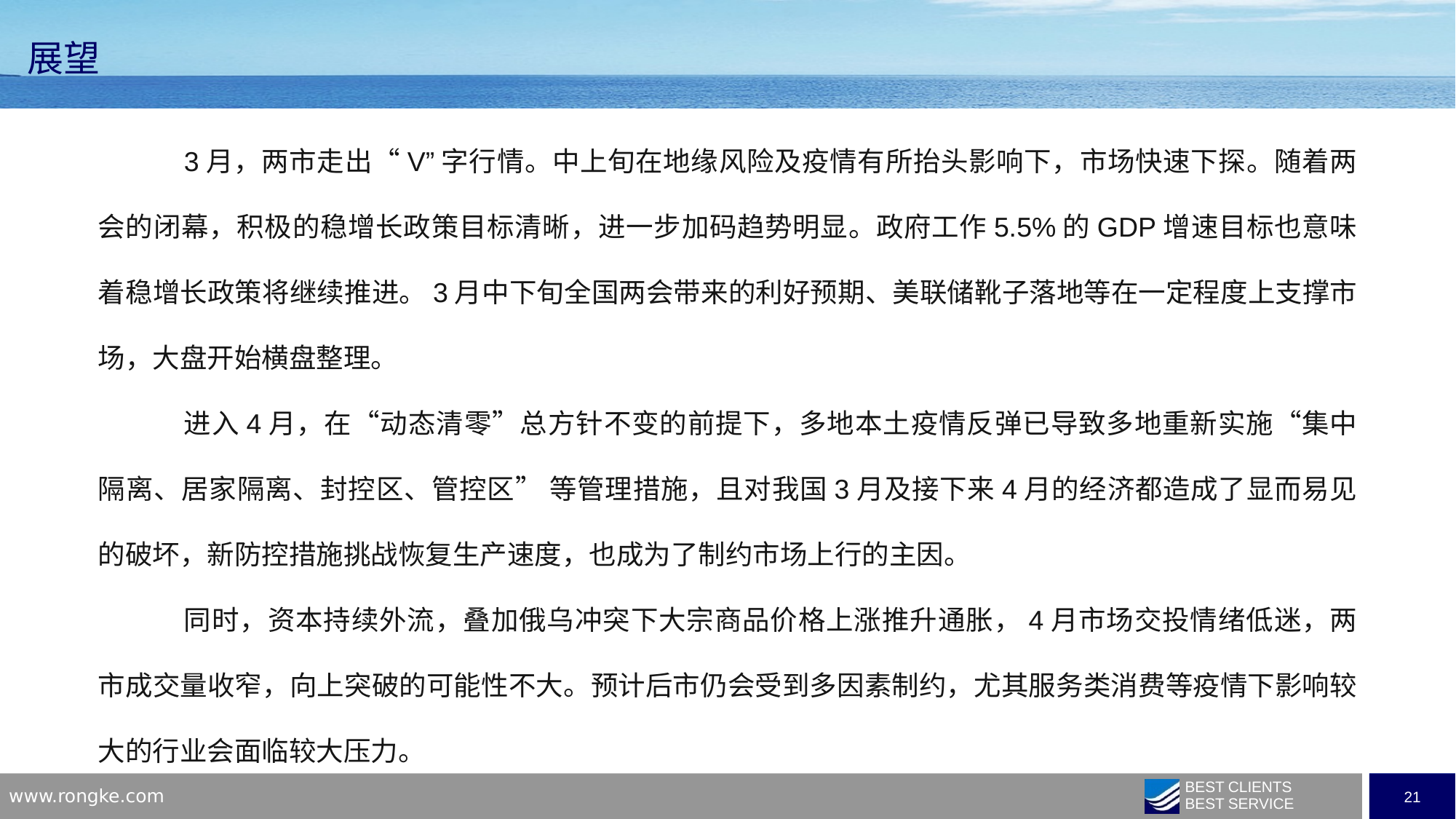

展望
3月，两市走出“V”字行情。中上旬在地缘风险及疫情有所抬头影响下，市场快速下探。随着两会的闭幕，积极的稳增长政策目标清晰，进一步加码趋势明显。政府工作5.5%的GDP增速目标也意味着稳增长政策将继续推进。3月中下旬全国两会带来的利好预期、美联储靴子落地等在一定程度上支撑市场，大盘开始横盘整理。
进入4月，在“动态清零”总方针不变的前提下，多地本土疫情反弹已导致多地重新实施“集中隔离、居家隔离、封控区、管控区” 等管理措施，且对我国3月及接下来4月的经济都造成了显而易见的破坏，新防控措施挑战恢复生产速度，也成为了制约市场上行的主因。
同时，资本持续外流，叠加俄乌冲突下大宗商品价格上涨推升通胀，4月市场交投情绪低迷，两市成交量收窄，向上突破的可能性不大。预计后市仍会受到多因素制约，尤其服务类消费等疫情下影响较大的行业会面临较大压力。